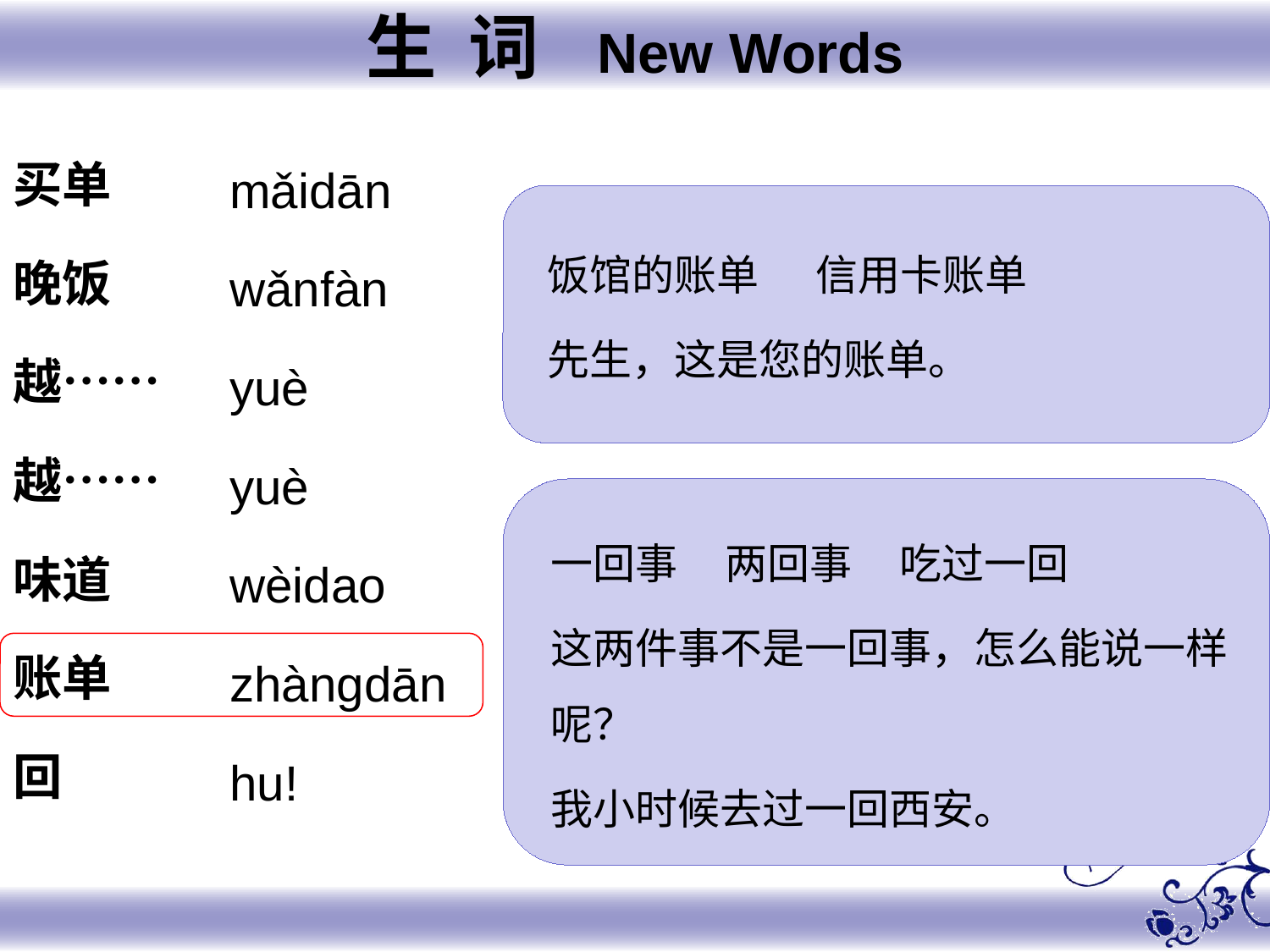

生  词   New Words
买单
晚饭
越……
越……
味道
账单
回
mǎidān
wǎnfàn
yuè
yuè
wèidao
zhàngdān
hu!

饭馆的账单      信用卡账单
先生，这是您的账单。

一回事     两回事     吃过一回
这两件事不是一回事，怎么能说一样呢？
我小时候去过一回西安。